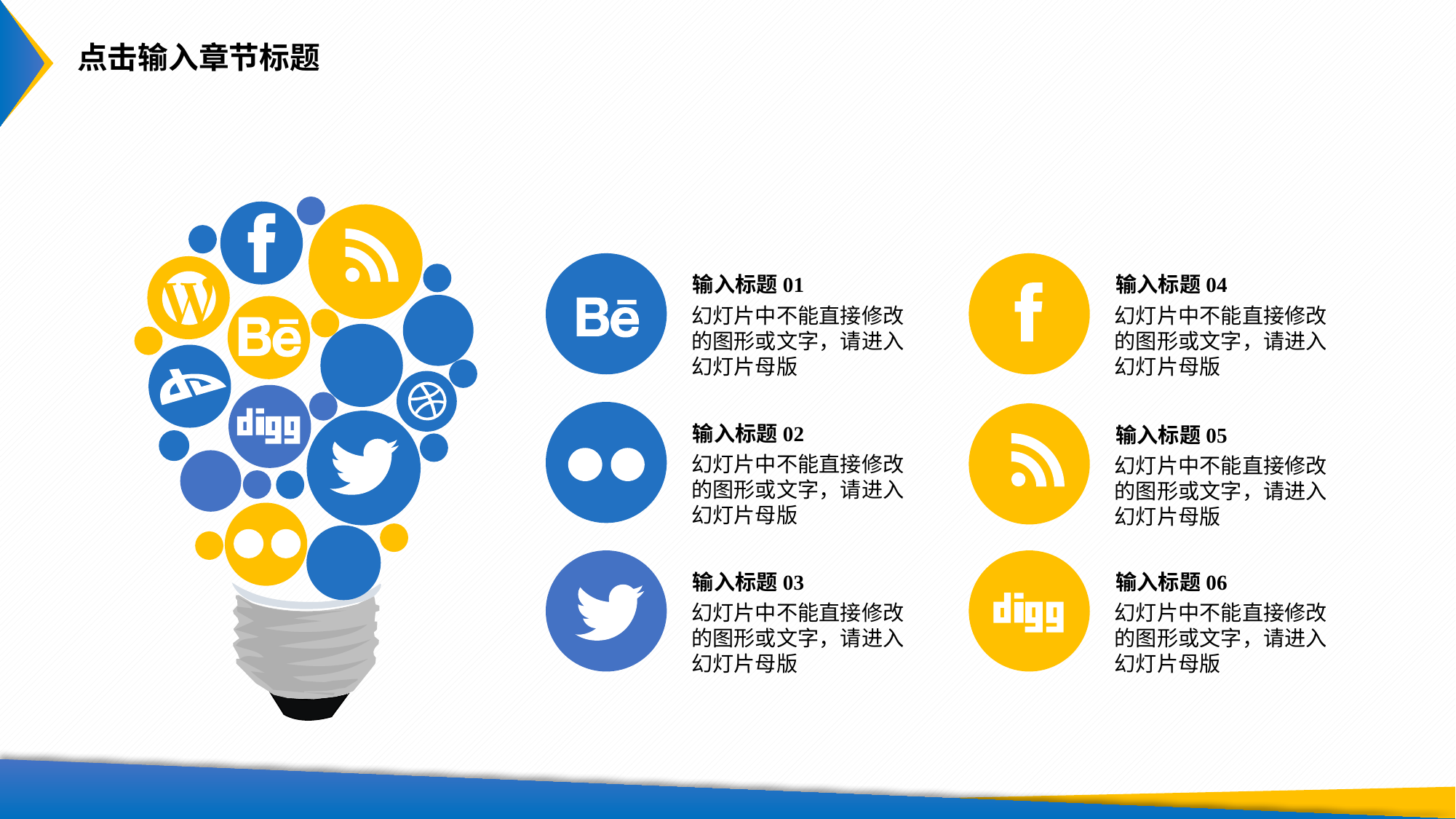

点击输入章节标题

输入标题01
幻灯片中不能直接修改的图形或文字，请进入幻灯片母版
输入标题04
幻灯片中不能直接修改的图形或文字，请进入幻灯片母版

输入标题02
幻灯片中不能直接修改的图形或文字，请进入幻灯片母版
输入标题05
幻灯片中不能直接修改的图形或文字，请进入幻灯片母版

输入标题03
幻灯片中不能直接修改的图形或文字，请进入幻灯片母版
输入标题06
幻灯片中不能直接修改的图形或文字，请进入幻灯片母版